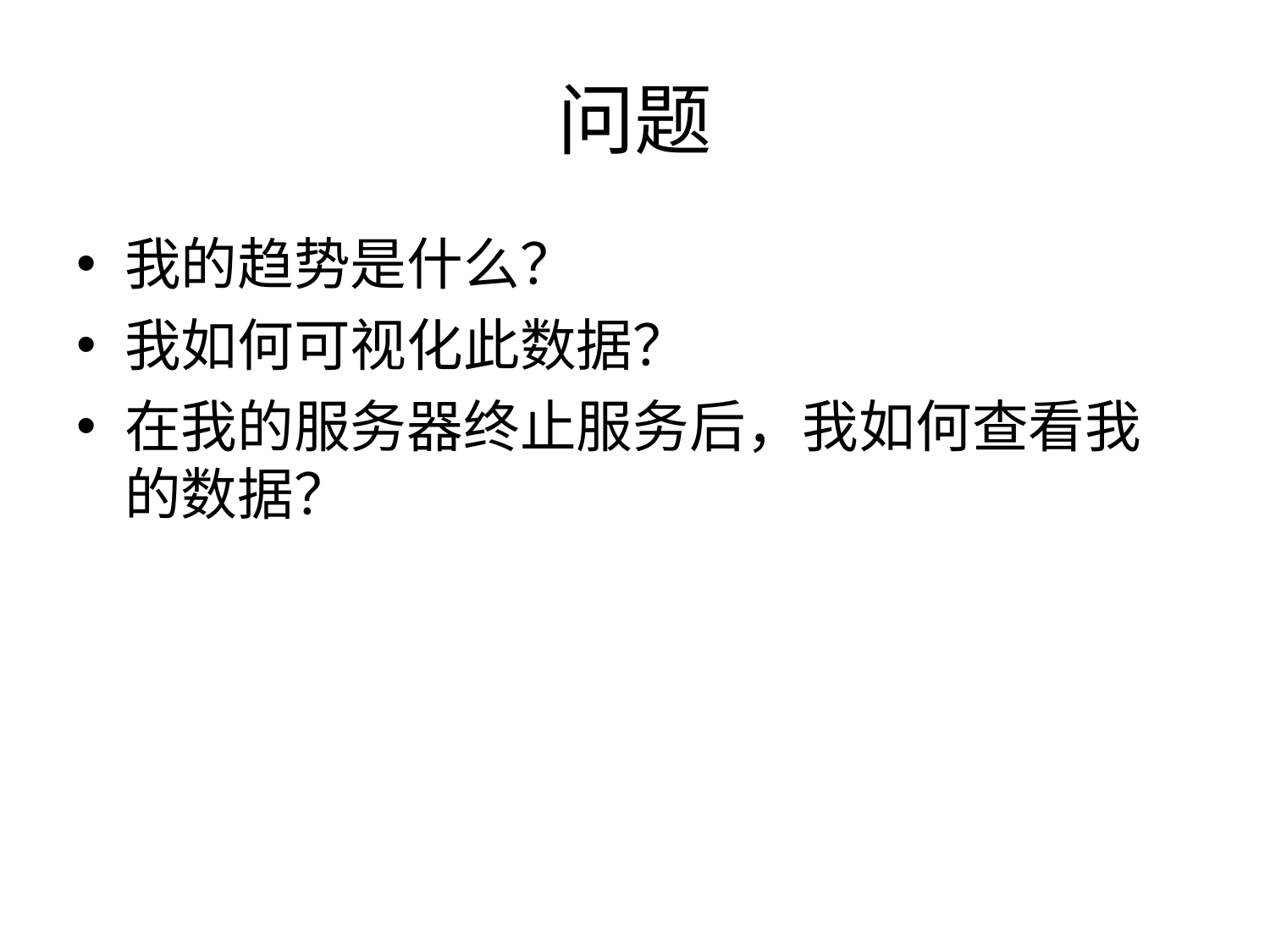

# 问题
我的趋势是什么？
我如何可视化此数据？
在我的服务器终止服务后，我如何查看我的数据？